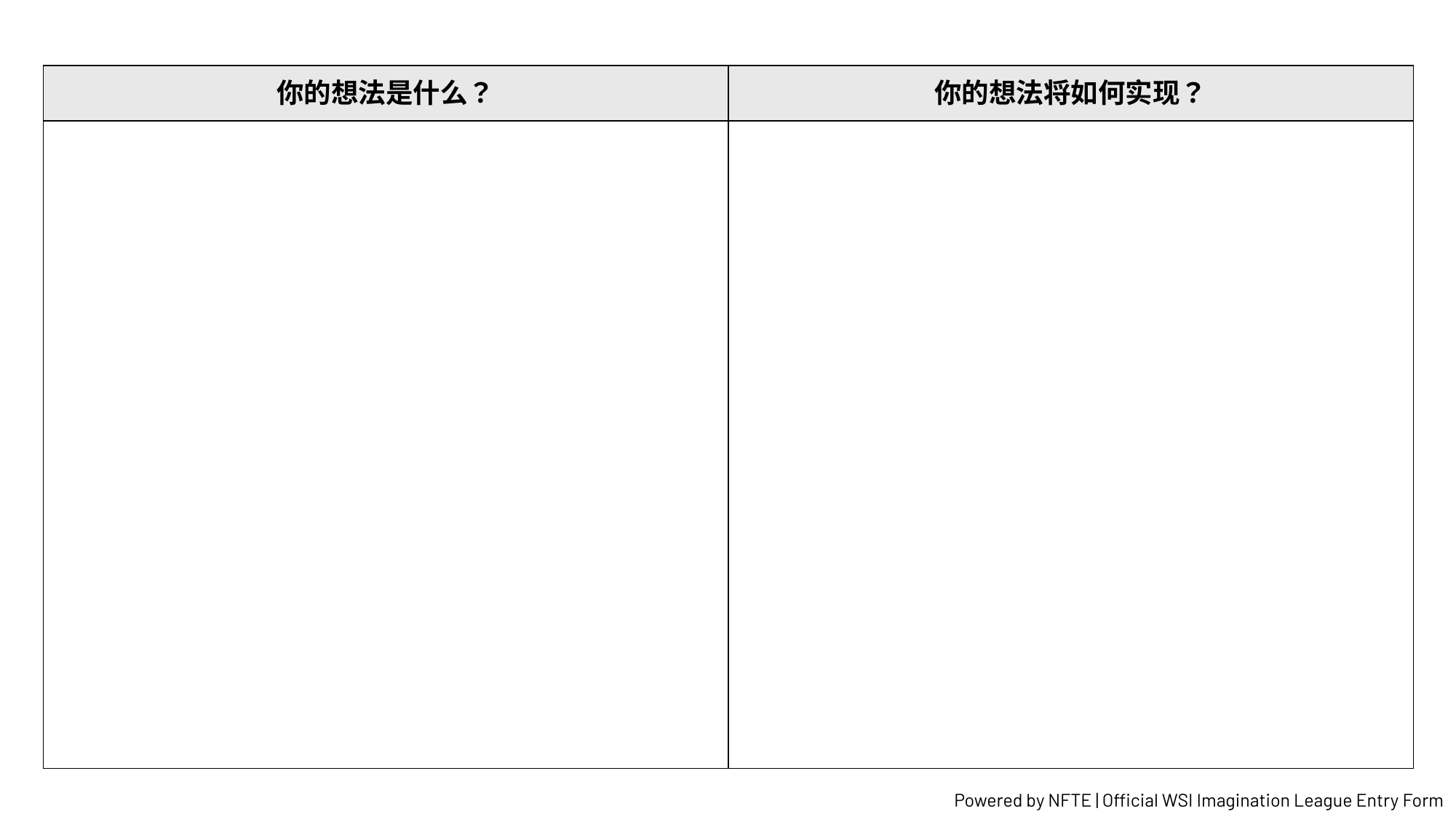

| 你的想法是什么？ | 你的想法将如何实现？ |
| --- | --- |
|  |  |
Powered by NFTE | Official WSI Imagination League Entry Form